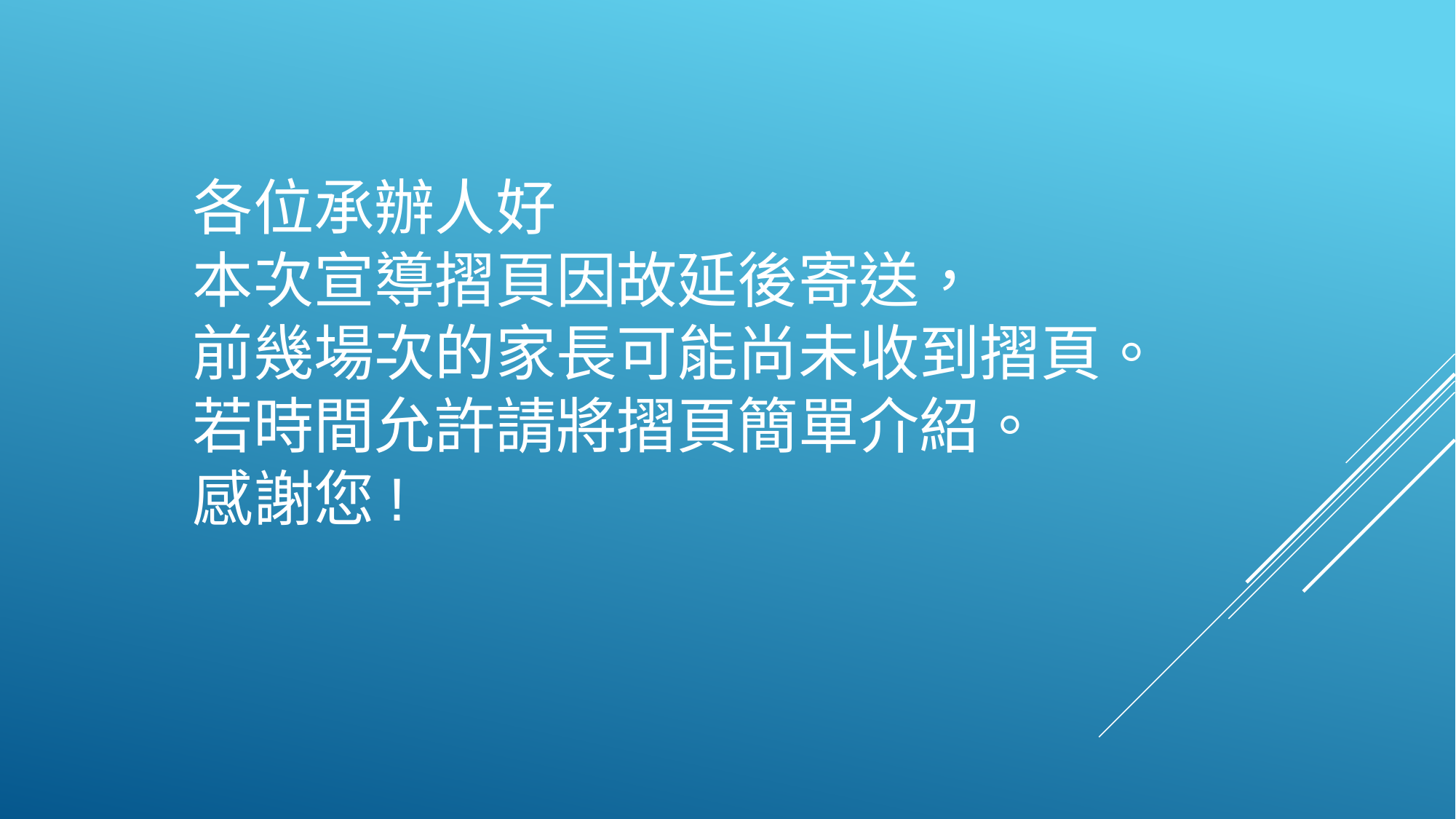

各位承辦人好
本次宣導摺頁因故延後寄送，
前幾場次的家長可能尚未收到摺頁。
若時間允許請將摺頁簡單介紹。
感謝您!